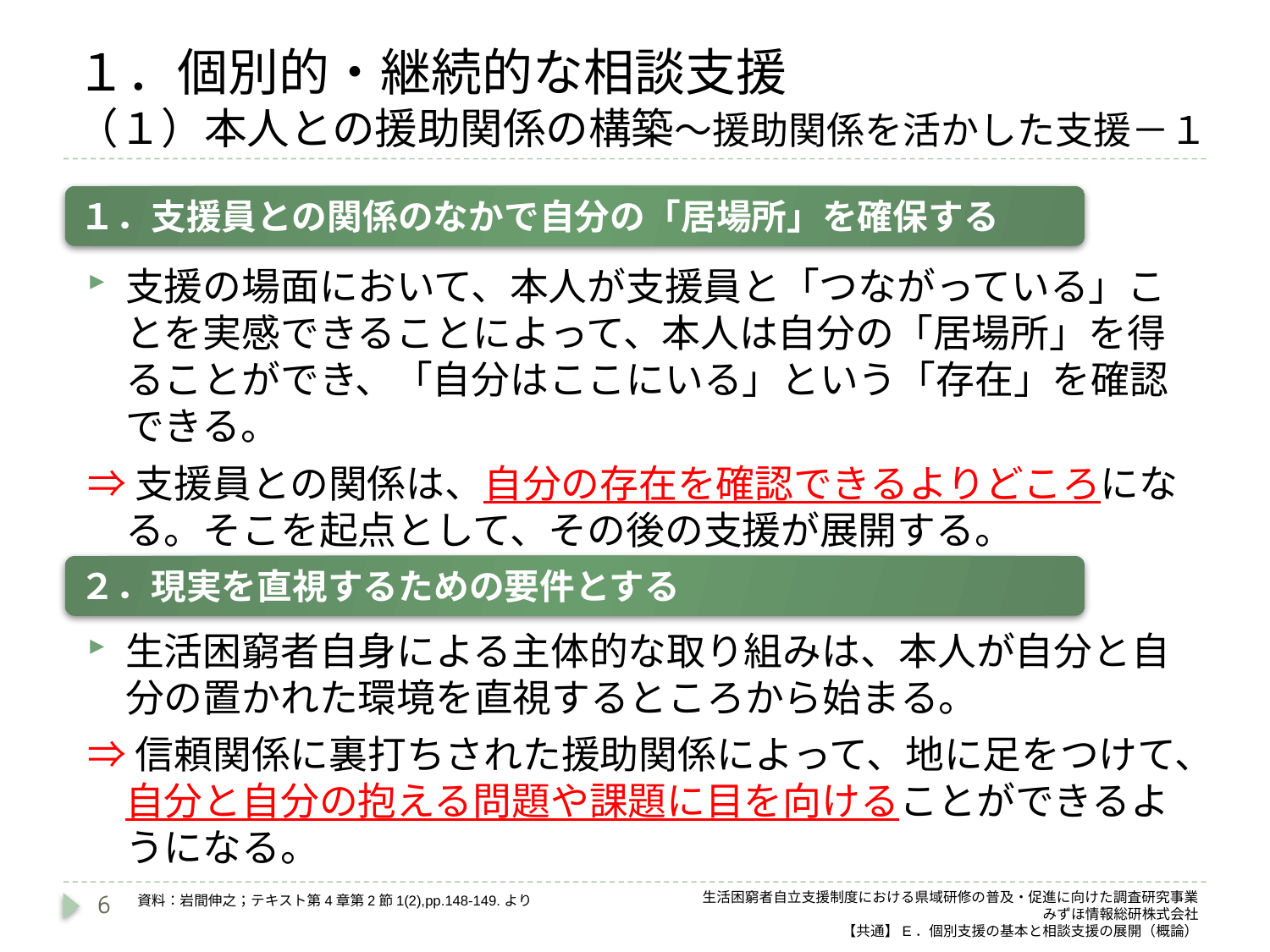

# １．個別的・継続的な相談支援 （１）本人との援助関係の構築～援助関係を活かした支援－１
１．支援員との関係のなかで自分の「居場所」を確保する
支援の場面において、本人が支援員と「つながっている」ことを実感できることによって、本人は自分の「居場所」を得ることができ、「自分はここにいる」という「存在」を確認できる。
⇒支援員との関係は、自分の存在を確認できるよりどころになる。そこを起点として、その後の支援が展開する。
２．現実を直視するための要件とする
生活困窮者自身による主体的な取り組みは、本人が自分と自分の置かれた環境を直視するところから始まる。
⇒信頼関係に裏打ちされた援助関係によって、地に足をつけて、自分と自分の抱える問題や課題に目を向けることができるようになる。
6
生活困窮者自立支援制度における県域研修の普及・促進に向けた調査研究事業
みずほ情報総研株式会社
【共通】E．個別支援の基本と相談支援の展開（概論）
資料：岩間伸之；テキスト第4章第2節1(2),pp.148-149.より